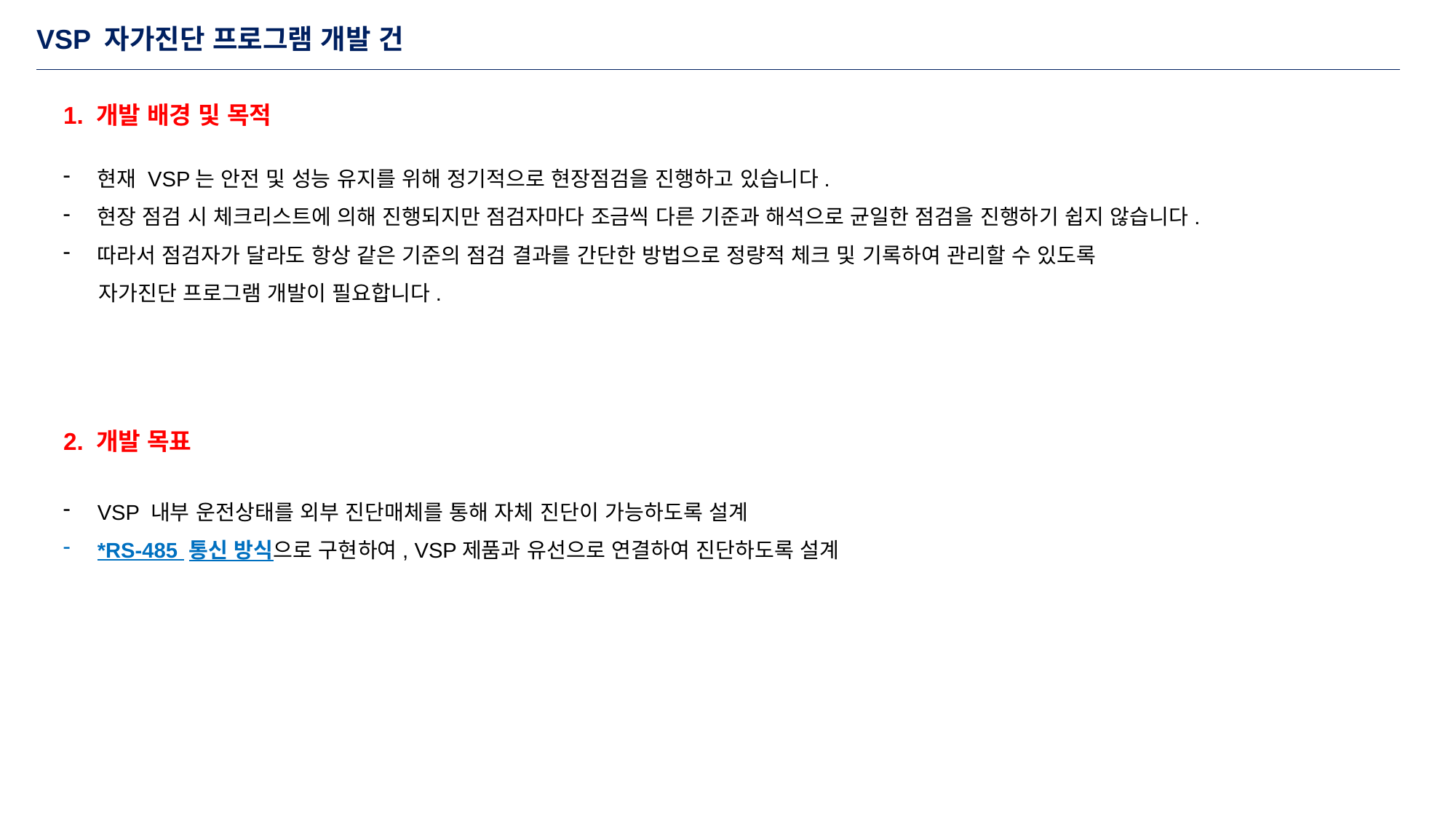

VSP 자가진단 프로그램 개발 건
1. 개발 배경 및 목적
현재 VSP는 안전 및 성능 유지를 위해 정기적으로 현장점검을 진행하고 있습니다.
현장 점검 시 체크리스트에 의해 진행되지만 점검자마다 조금씩 다른 기준과 해석으로 균일한 점검을 진행하기 쉽지 않습니다.
따라서 점검자가 달라도 항상 같은 기준의 점검 결과를 간단한 방법으로 정량적 체크 및 기록하여 관리할 수 있도록
     자가진단 프로그램 개발이 필요합니다.
2. 개발 목표
VSP 내부 운전상태를 외부 진단매체를 통해 자체 진단이 가능하도록 설계
*RS-485 통신 방식으로 구현하여, VSP제품과 유선으로 연결하여 진단하도록 설계